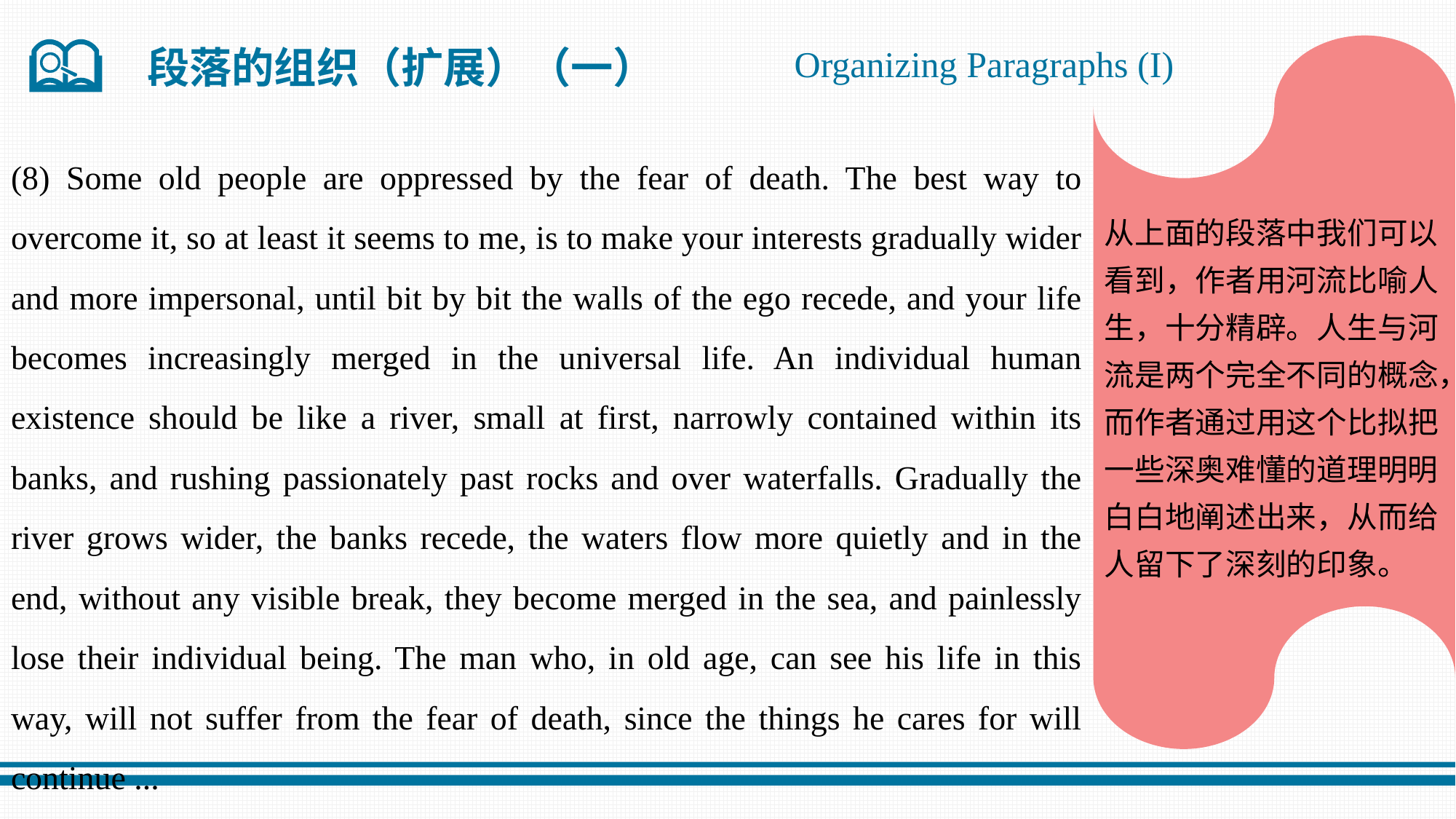

Organizing Paragraphs (I)
从上面的段落中我们可以看到，作者用河流比喻人生，十分精辟。人生与河流是两个完全不同的概念，而作者通过用这个比拟把一些深奥难懂的道理明明白白地阐述出来，从而给人留下了深刻的印象。
段落的组织（扩展）（一）
(8) Some old people are oppressed by the fear of death. The best way to overcome it, so at least it seems to me, is to make your interests gradually wider and more impersonal, until bit by bit the walls of the ego recede, and your life becomes increasingly merged in the universal life. An individual human existence should be like a river, small at first, narrowly contained within its banks, and rushing passionately past rocks and over waterfalls. Gradually the river grows wider, the banks recede, the waters flow more quietly and in the end, without any visible break, they become merged in the sea, and painlessly lose their individual being. The man who, in old age, can see his life in this way, will not suffer from the fear of death, since the things he cares for will continue ...